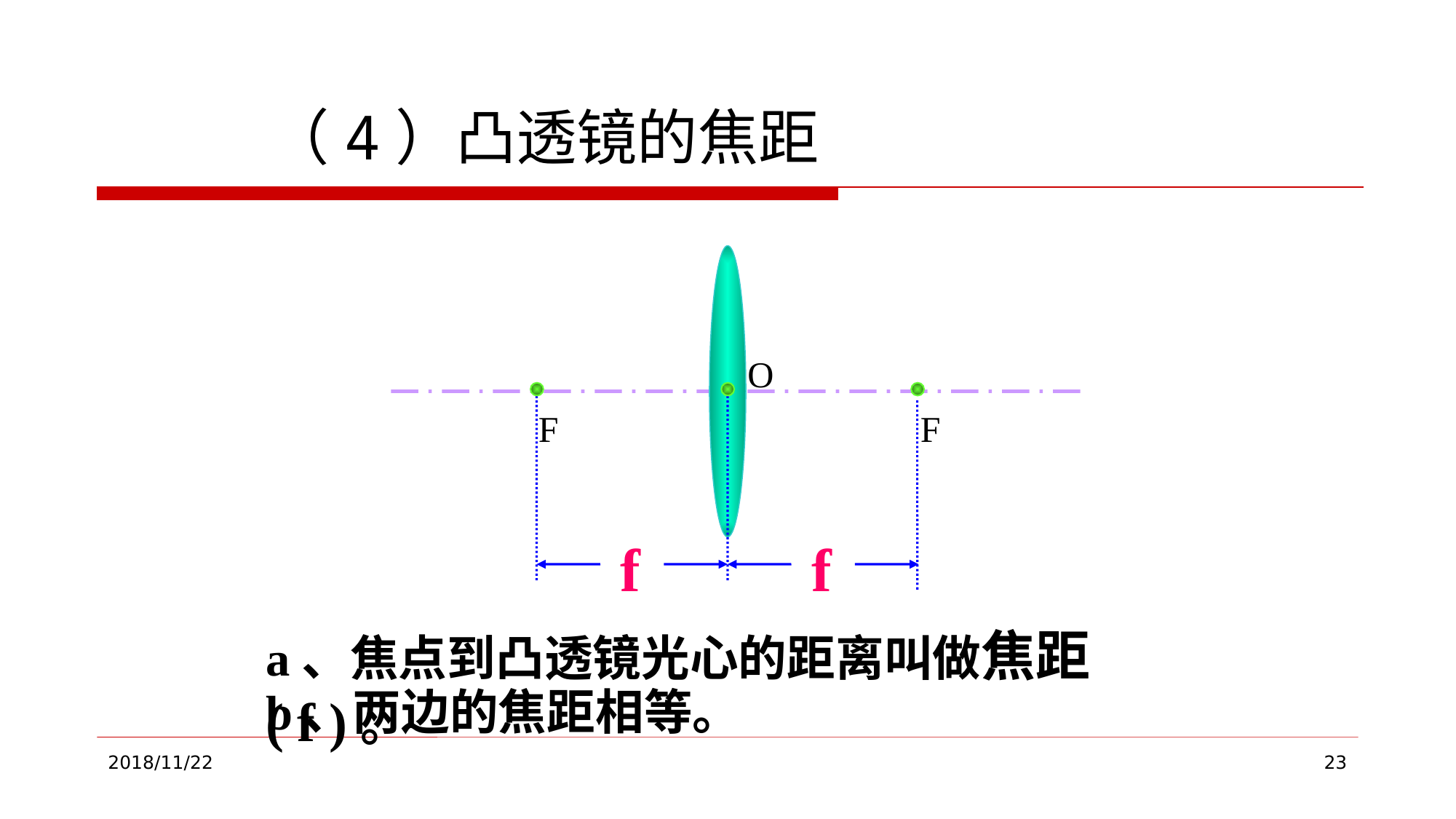

（4）凸透镜的焦距

O

F
F

f
f

a、焦点到凸透镜光心的距离叫做焦距( f )。
b、两边的焦距相等。
2018/11/22
23